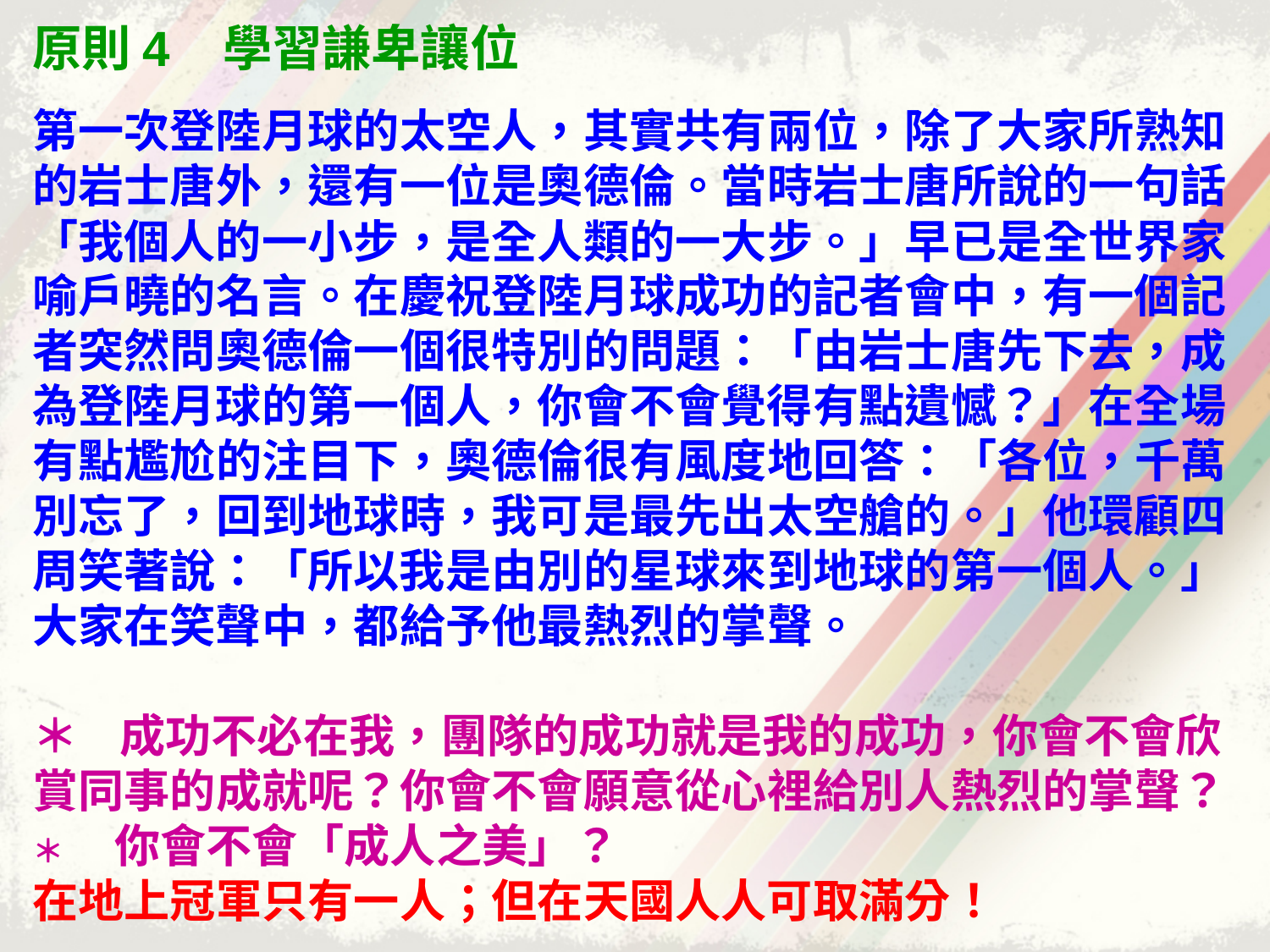

原則4   學習謙卑讓位
第一次登陸月球的太空人，其實共有兩位，除了大家所熟知的岩士唐外，還有一位是奧德倫。當時岩士唐所說的一句話「我個人的一小步，是全人類的一大步。」早已是全世界家喻戶曉的名言。在慶祝登陸月球成功的記者會中，有一個記者突然問奧德倫一個很特別的問題：「由岩士唐先下去，成為登陸月球的第一個人，你會不會覺得有點遺憾？」在全場有點尷尬的注目下，奧德倫很有風度地回答：「各位，千萬別忘了，回到地球時，我可是最先出太空艙的。」他環顧四周笑著說：「所以我是由別的星球來到地球的第一個人。」大家在笑聲中，都給予他最熱烈的掌聲。

＊    成功不必在我，團隊的成功就是我的成功，你會不會欣賞同事的成就呢？你會不會願意從心裡給別人熱烈的掌聲？
＊       你會不會「成人之美」？
在地上冠軍只有一人；但在天國人人可取滿分！